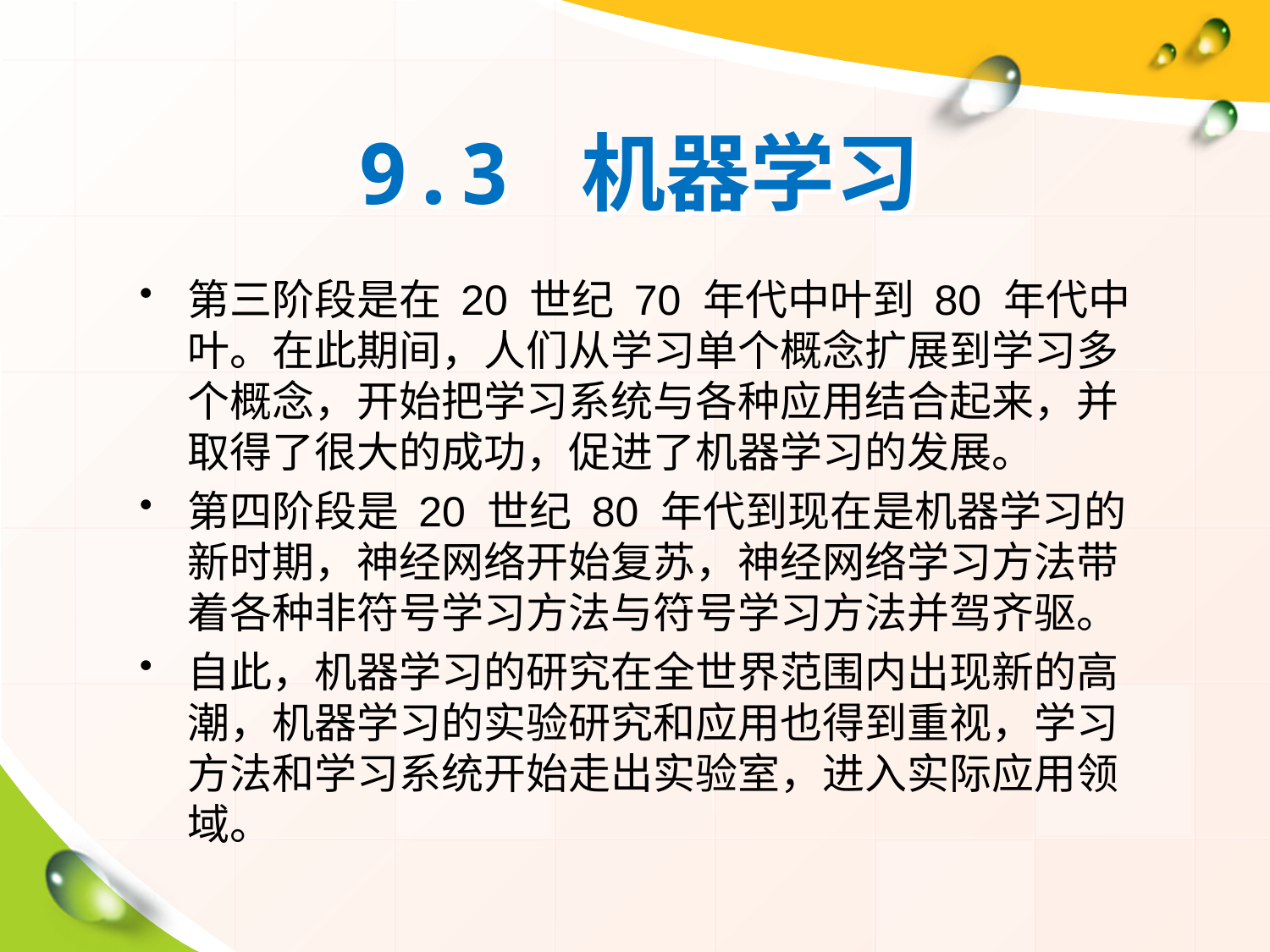

# 9.3 机器学习
第三阶段是在 20 世纪 70 年代中叶到 80 年代中叶。在此期间，人们从学习单个概念扩展到学习多个概念，开始把学习系统与各种应用结合起来，并取得了很大的成功，促进了机器学习的发展。
第四阶段是 20 世纪 80 年代到现在是机器学习的新时期，神经网络开始复苏，神经网络学习方法带着各种非符号学习方法与符号学习方法并驾齐驱。
自此，机器学习的研究在全世界范围内出现新的高潮，机器学习的实验研究和应用也得到重视，学习方法和学习系统开始走出实验室，进入实际应用领域。